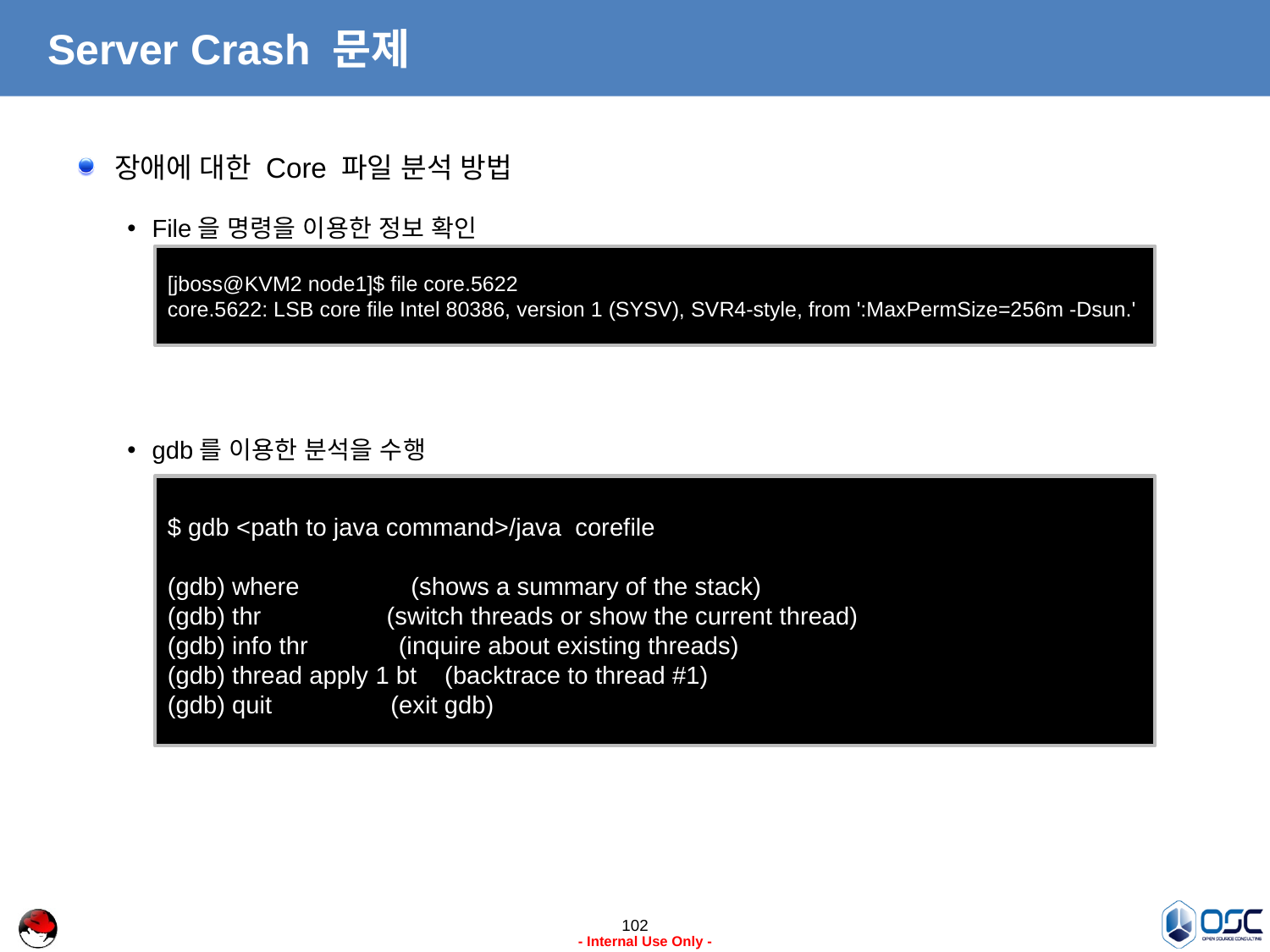

# Server Crash 문제
장애에 대한 Core 파일 분석 방법
File을 명령을 이용한 정보 확인

gdb를 이용한 분석을 수행
[jboss@KVM2 node1]$ file core.5622
core.5622: LSB core file Intel 80386, version 1 (SYSV), SVR4-style, from ':MaxPermSize=256m -Dsun.'

$ gdb <path to java command>/java  corefile

(gdb) where                (shows a summary of the stack)
(gdb) thr                  (switch threads or show the current thread)
(gdb) info thr             (inquire about existing threads)
(gdb) thread apply 1 bt    (backtrace to thread #1)
(gdb) quit                 (exit gdb)